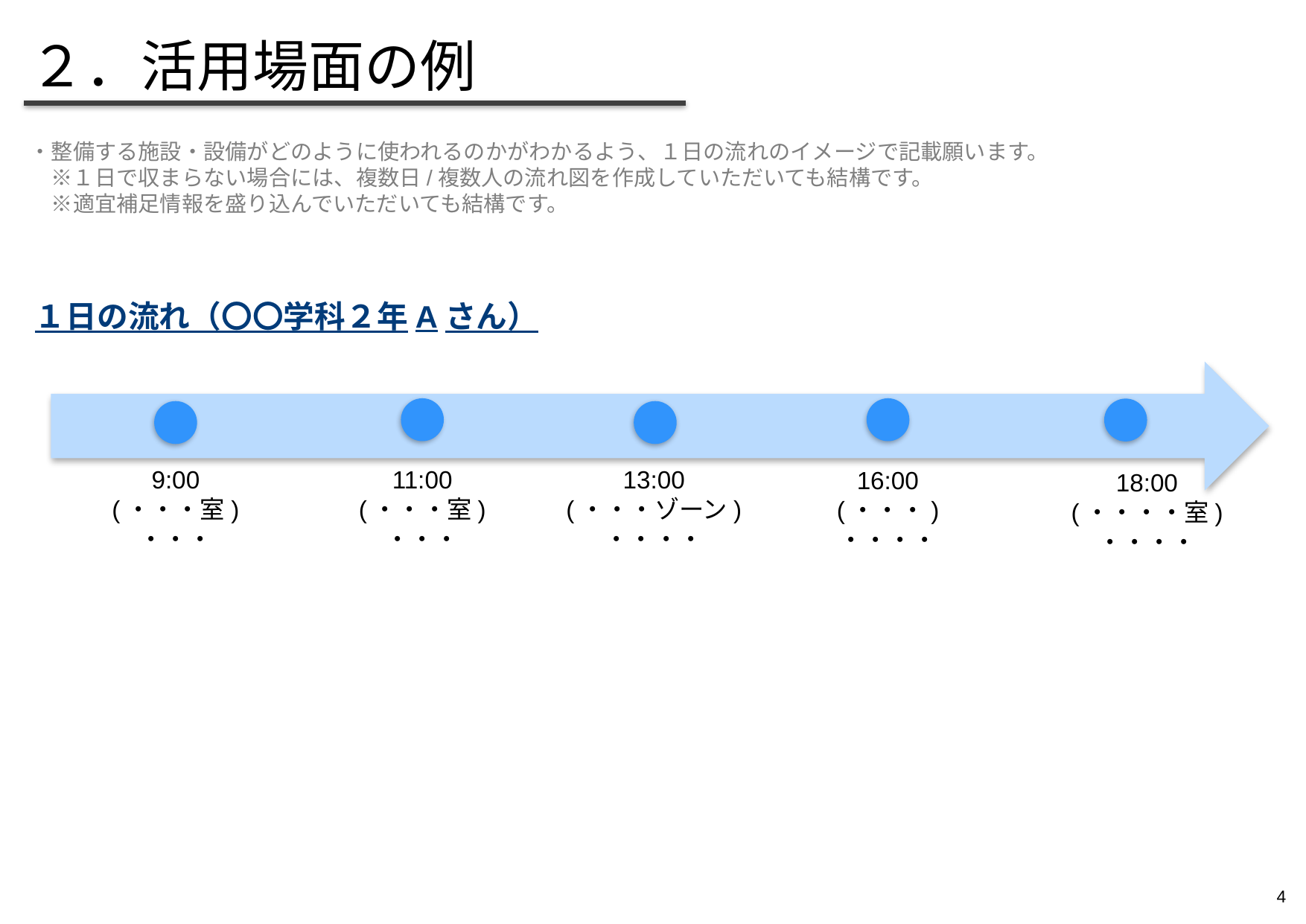

２．活用場面の例
・整備する施設・設備がどのように使われるのかがわかるよう、１日の流れのイメージで記載願います。
　※１日で収まらない場合には、複数日/複数人の流れ図を作成していただいても結構です。
　※適宜補足情報を盛り込んでいただいても結構です。
１日の流れ（〇〇学科２年Aさん）

9:00
(・・・室)
・・・
11:00
(・・・室)
・・・
13:00
(・・・ゾーン)
・・・・
16:00
(・・・)
・・・・
18:00
(・・・・室)
・・・・